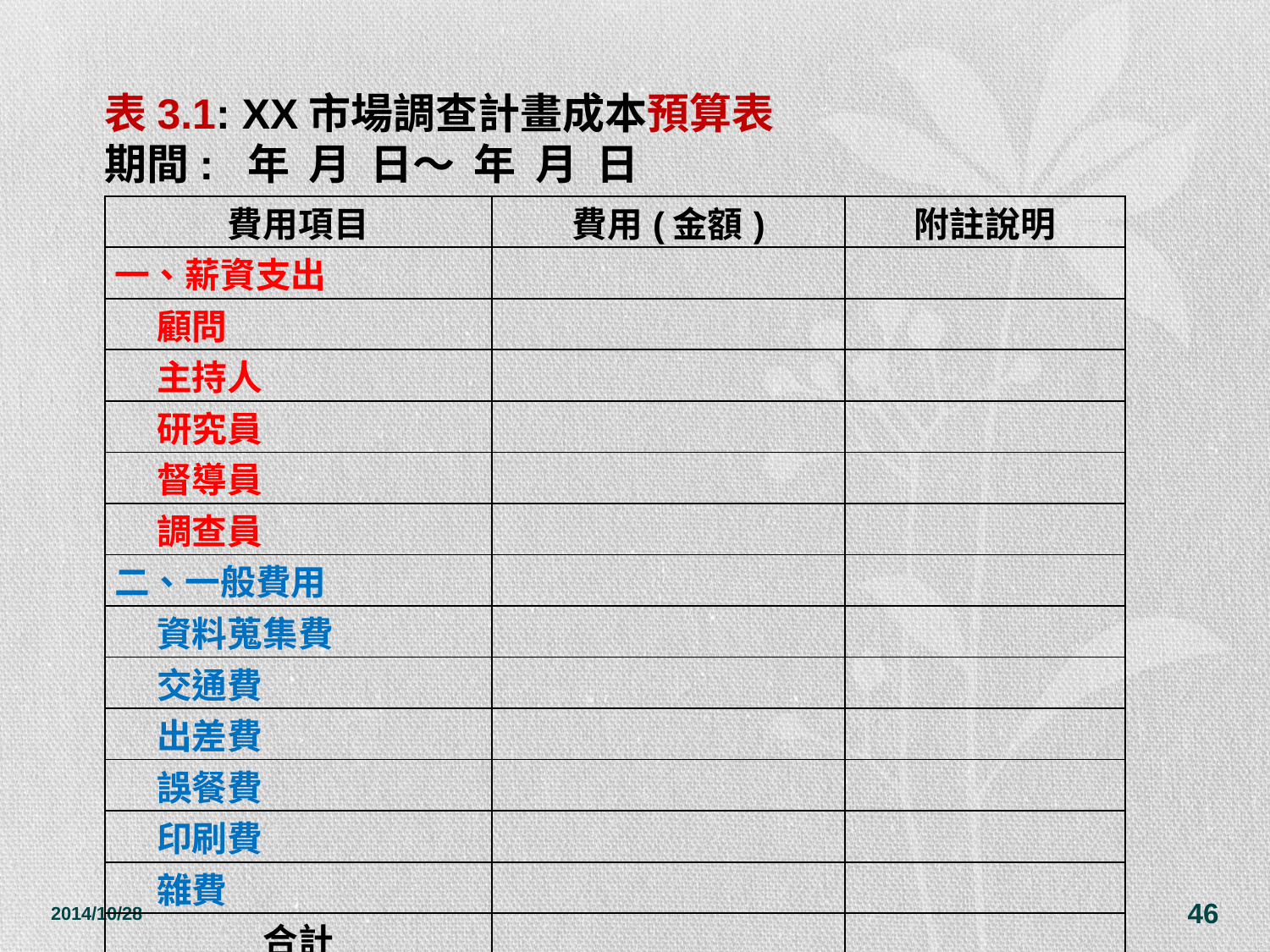

表3.1: XX市場調查計畫成本預算表
  期間:  年  月  日～  年  月  日
| 費用項目 | 費用(金額) | 附註說明 |
| --- | --- | --- |
| 一、薪資支出 |  |  |
| 顧問 |  |  |
| 主持人 |  |  |
| 研究員 |  |  |
| 督導員 |  |  |
| 調查員 |  |  |
| 二、一般費用 |  |  |
| 資料蒐集費 |  |  |
| 交通費 |  |  |
| 出差費 |  |  |
| 誤餐費 |  |  |
| 印刷費 |  |  |
| 雜費 |  |  |
| 合計 |  |  |
2014/10/28
46